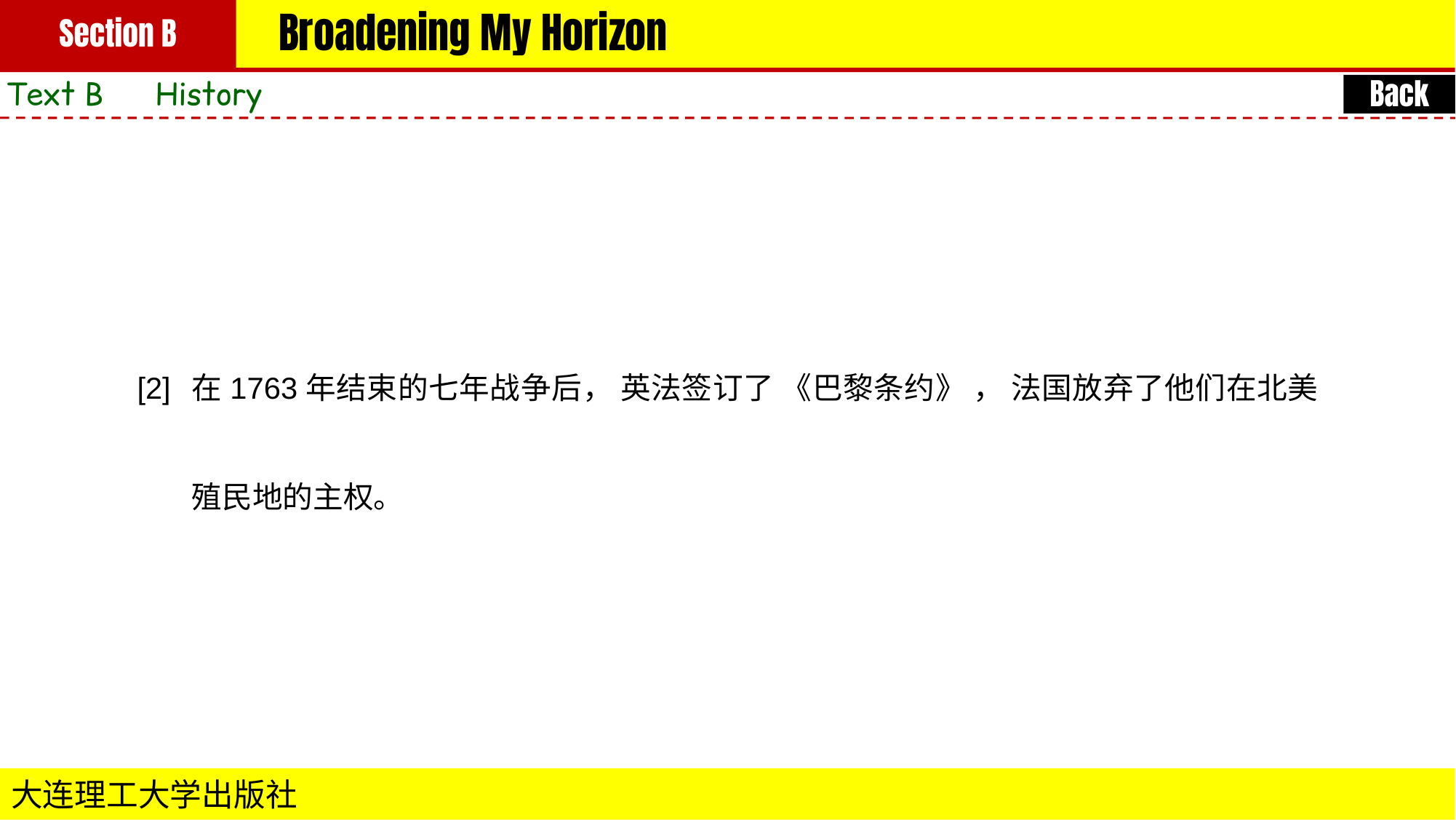

Section B
# Broadening My Horizon
Text B　 History
Back
[2]	在1763年结束的七年战争后， 英法签订了 《巴黎条约》 ， 法国放弃了他们在北美殖民地的主权。